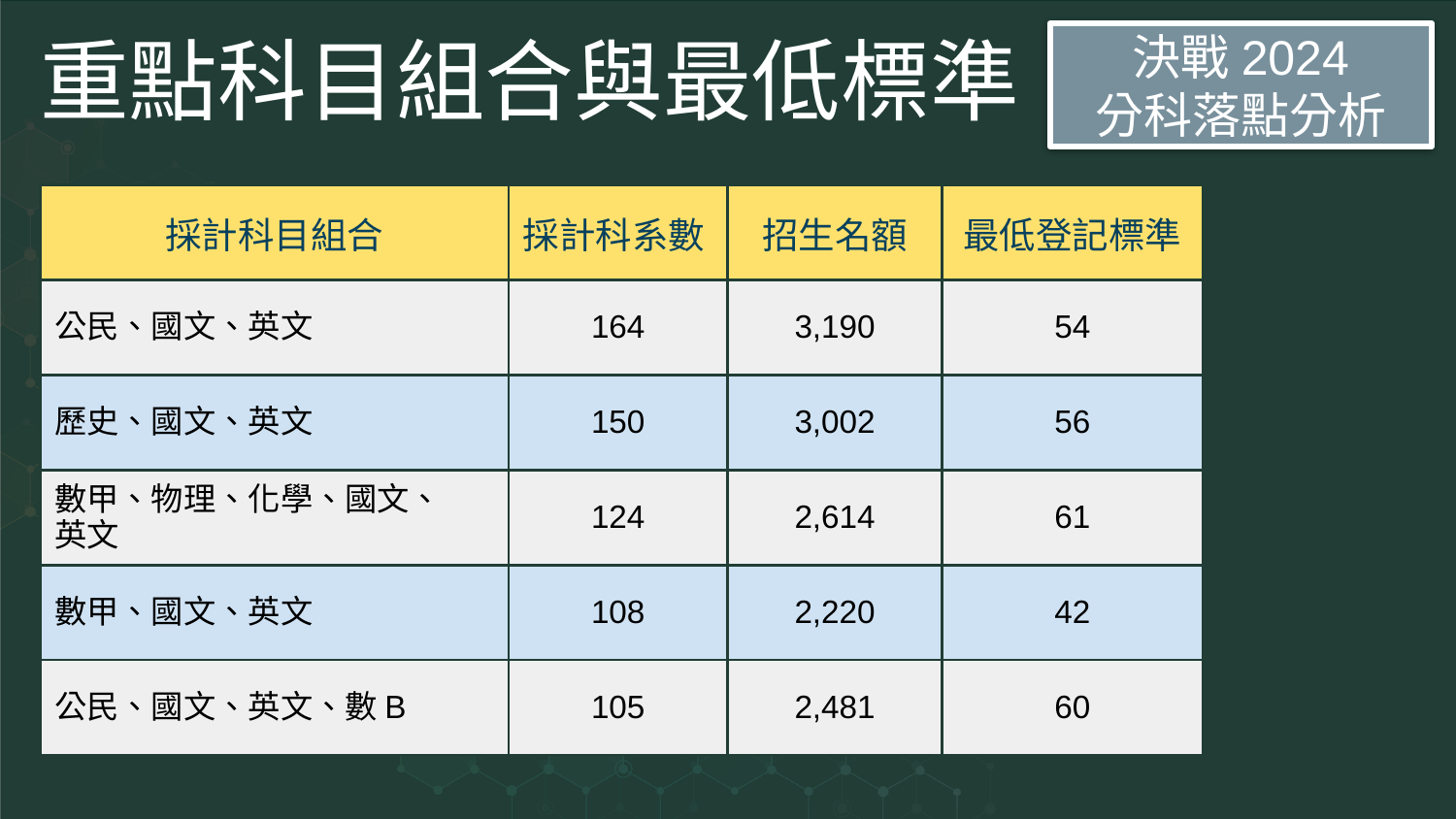

# 重點科目組合與最低標準

決戰2024
分科落點分析
| 採計科目組合 | 採計科系數 | 招生名額 | 最低登記標準 |
| --- | --- | --- | --- |
| 公民、國文、英文 | 164 | 3,190 | 54 |
| 歷史、國文、英文 | 150 | 3,002 | 56 |
| 數甲、物理、化學、國文、 英文 | 124 | 2,614 | 61 |
| 數甲、國文、英文 | 108 | 2,220 | 42 |
| 公民、國文、英文、數B | 105 | 2,481 | 60 |